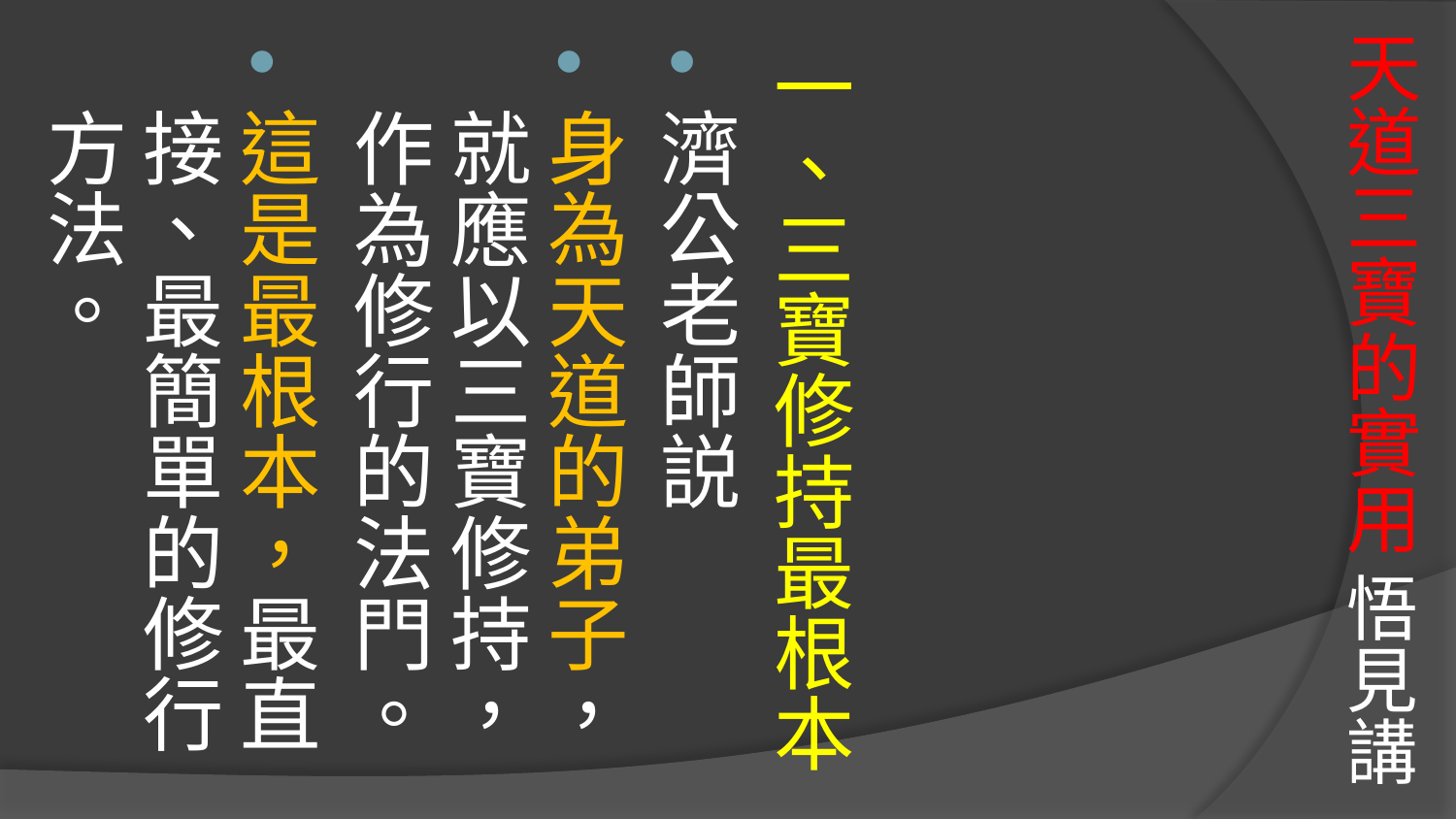

# 天道三寶的實用 悟見講
一、三寶修持最根本
濟公老師説
身為天道的弟子，就應以三寶修持，作為修行的法門。
這是最根本，最直接、最簡單的修行方法。